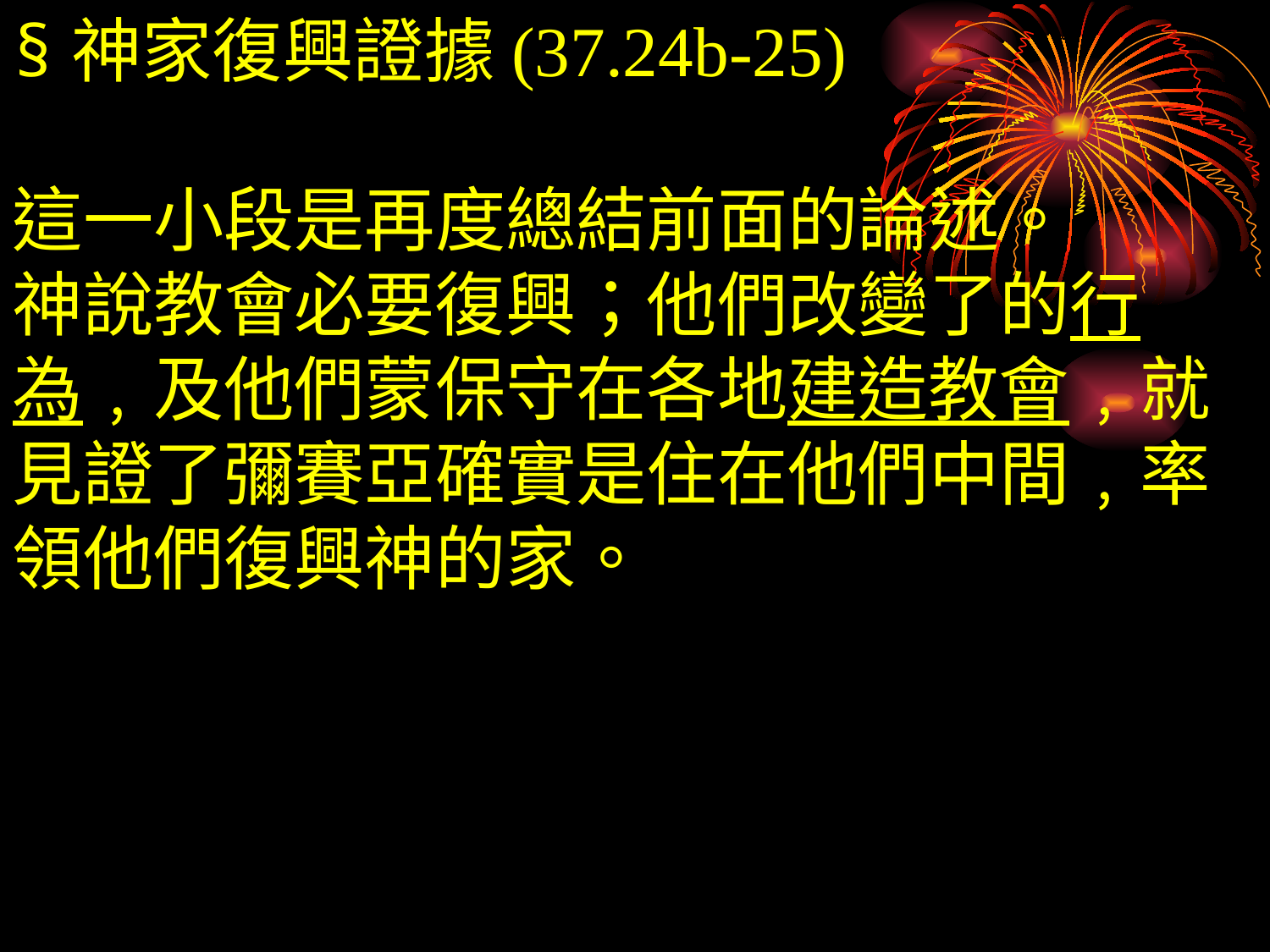

§神家復興證據(37.24b-25)

這一小段是再度總結前面的論述。
神說教會必要復興；他們改變了的行為﹐及他們蒙保守在各地建造教會﹐就見證了彌賽亞確實是住在他們中間﹐率領他們復興神的家。